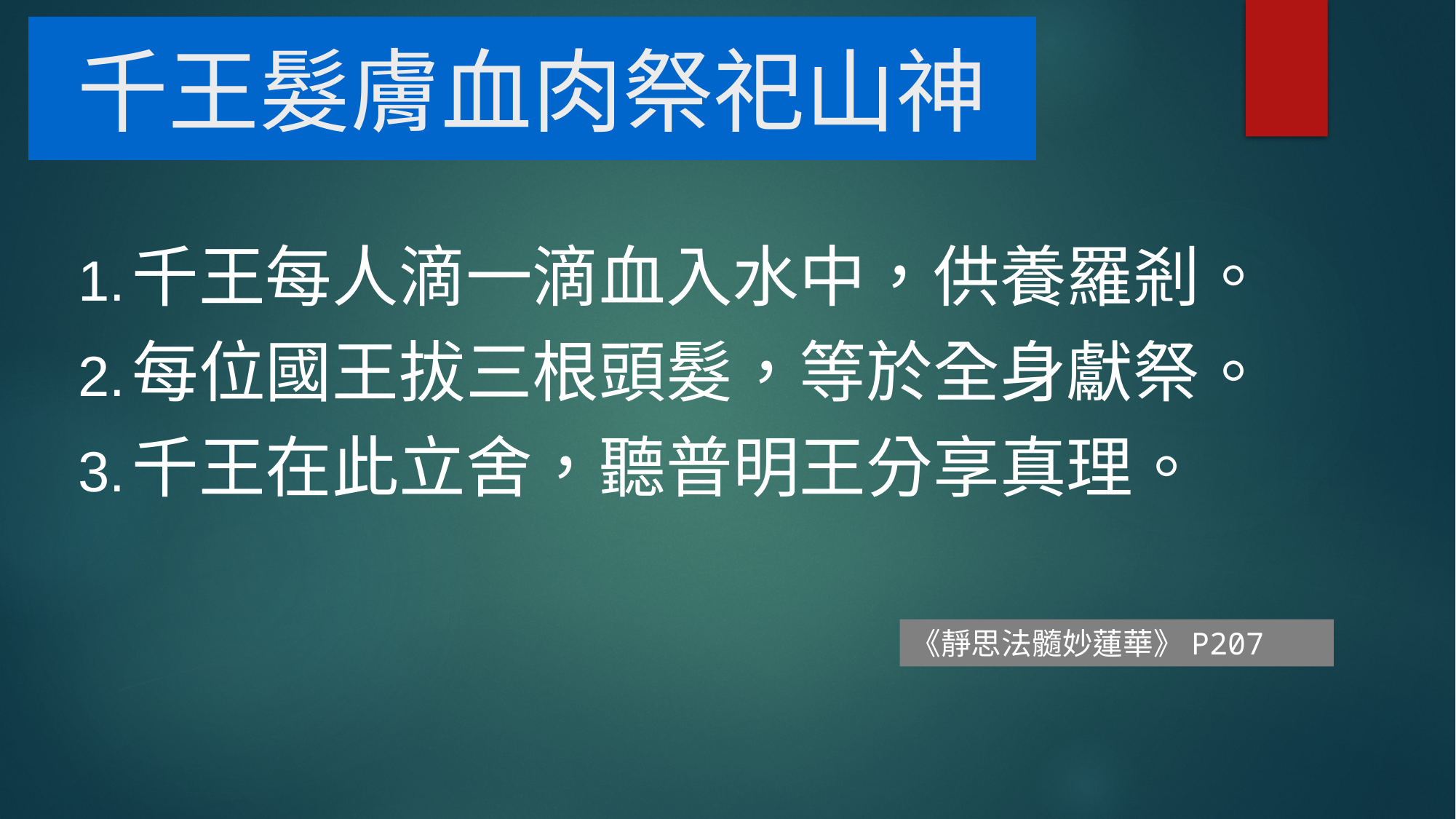

# 千王髮膚血肉祭祀山神
千王每人滴一滴血入水中，供養羅剎。
每位國王拔三根頭髮，等於全身獻祭。
千王在此立舍，聽普明王分享真理。

《靜思法髓妙蓮華》P207